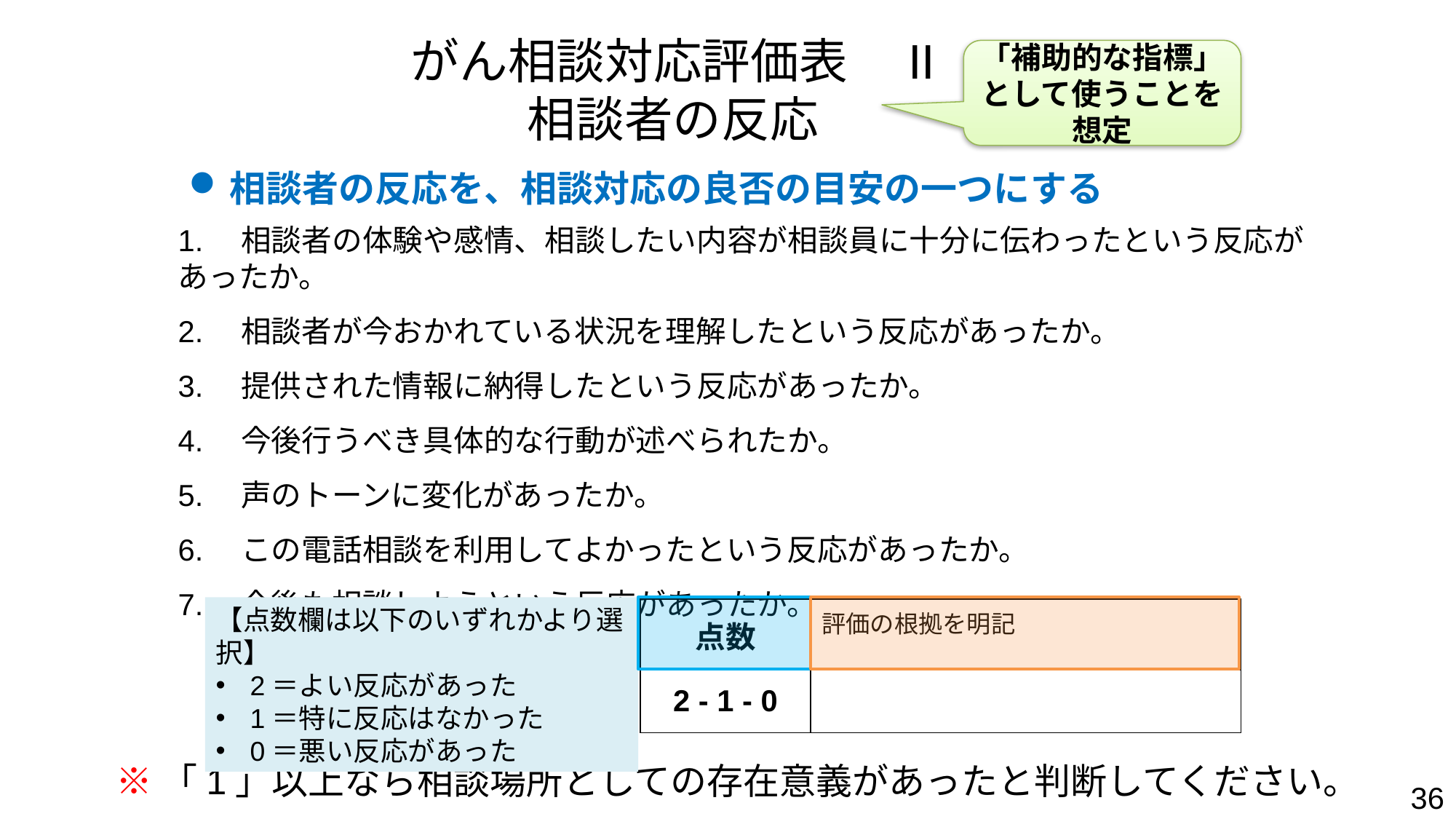

# がん相談対応評価表　II 相談者の反応
「補助的な指標」として使うことを想定
相談者の反応を、相談対応の良否の目安の一つにする
1.　相談者の体験や感情、相談したい内容が相談員に十分に伝わったという反応があったか。
2.　相談者が今おかれている状況を理解したという反応があったか。
3.　提供された情報に納得したという反応があったか。
4.　今後行うべき具体的な行動が述べられたか。
5.　声のトーンに変化があったか。
6.　この電話相談を利用してよかったという反応があったか。
7.　今後も相談しようという反応があったか。

【点数欄は以下のいずれかより選択】
2＝よい反応があった
1＝特に反応はなかった
0＝悪い反応があった

| 点数 | 評価の根拠を明記 |
| --- | --- |
| 2 - 1 - 0 |  |
※「1」以上なら相談場所としての存在意義があったと判断してください。
36